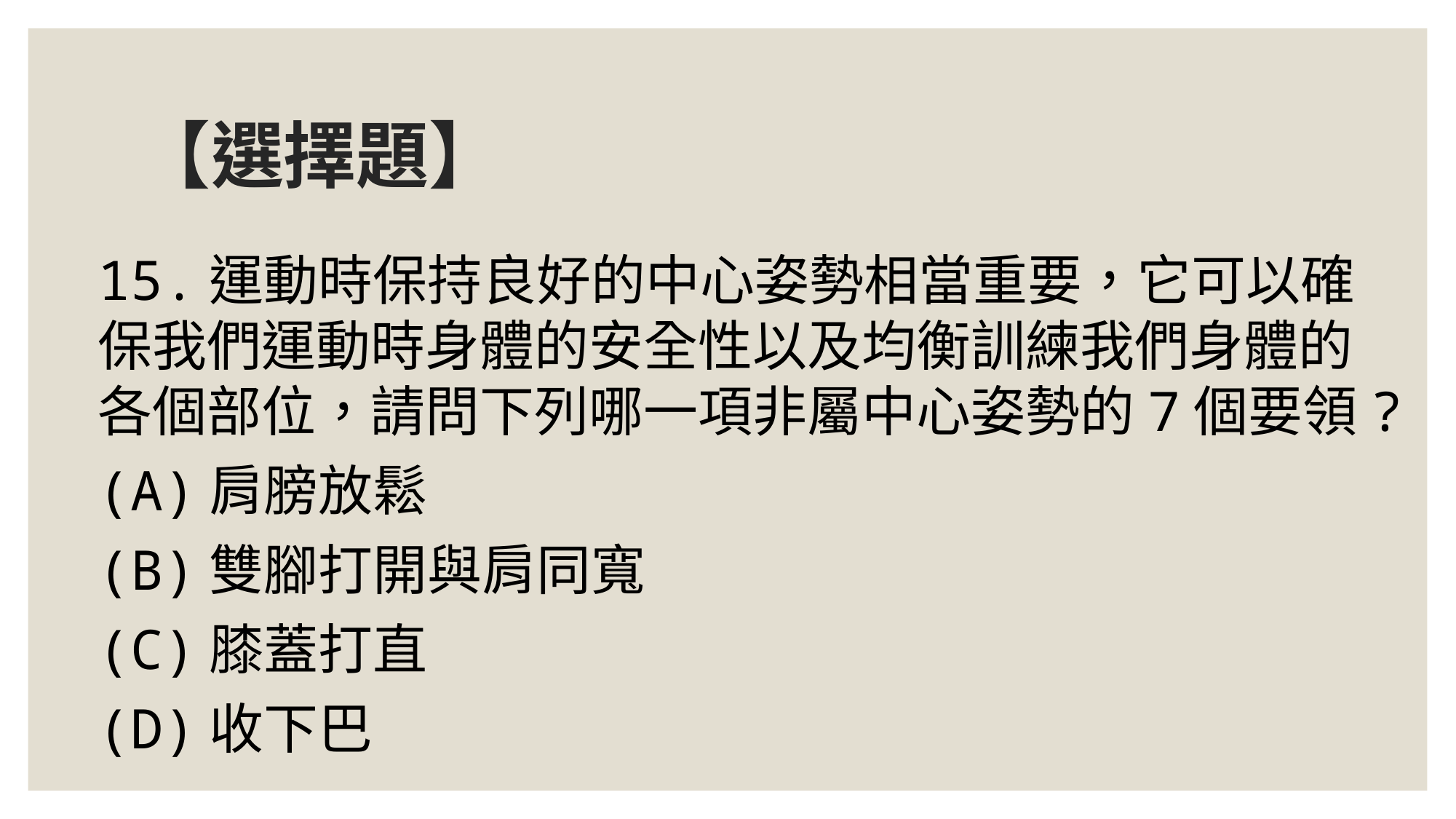

# 【選擇題】
15.運動時保持良好的中心姿勢相當重要，它可以確保我們運動時身體的安全性以及均衡訓練我們身體的各個部位，請問下列哪一項非屬中心姿勢的7個要領?
(A)肩膀放鬆
(B)雙腳打開與肩同寬
(C)膝蓋打直
(D)收下巴